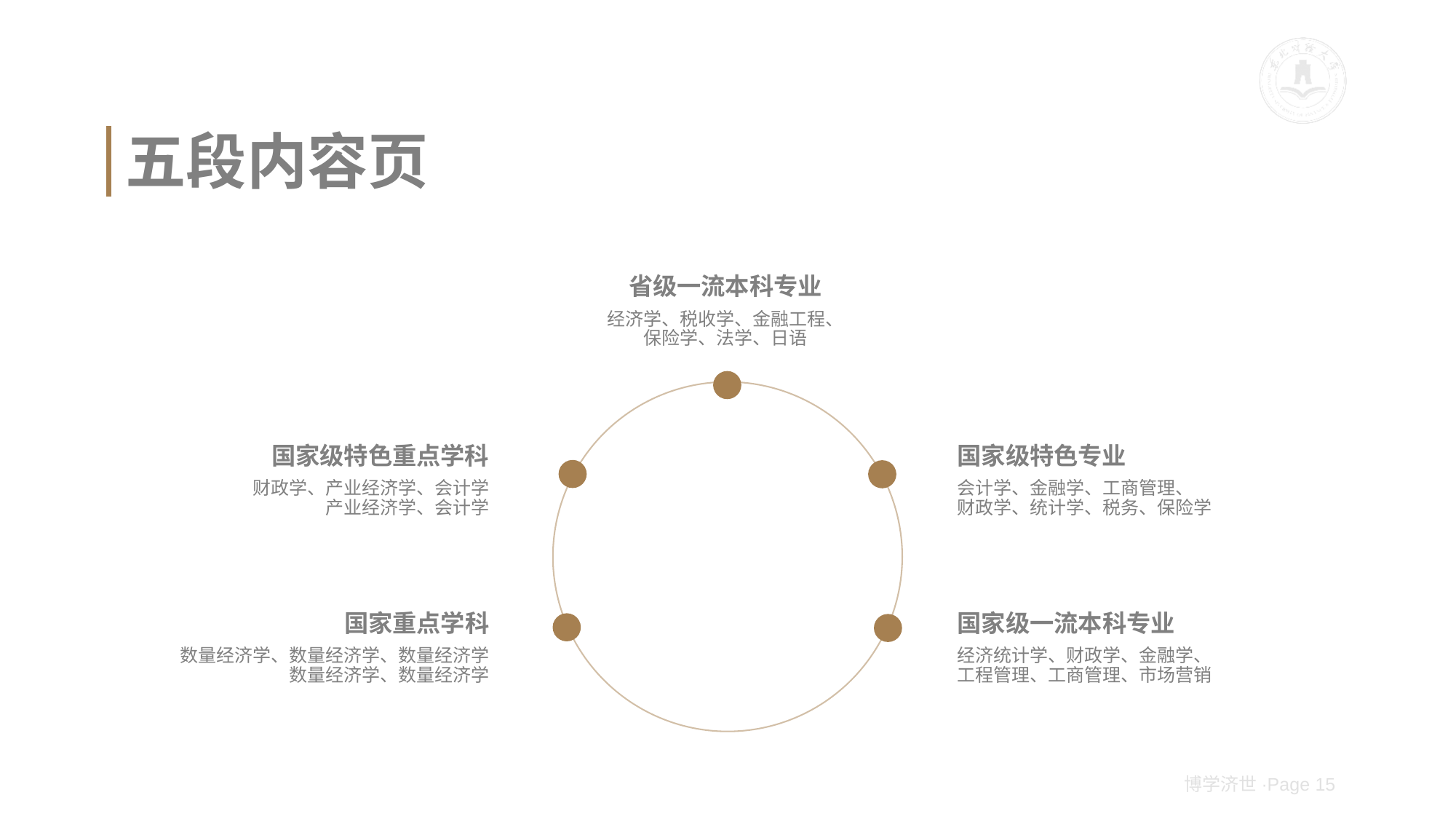

# 五段内容页
省级一流本科专业
经济学、税收学、金融工程、
保险学、法学、日语

国家级特色重点学科
国家级特色专业

财政学、产业经济学、会计学
产业经济学、会计学

会计学、金融学、工商管理、
财政学、统计学、税务、保险学
国家重点学科
国家级一流本科专业

数量经济学、数量经济学、数量经济学
数量经济学、数量经济学
经济统计学、财政学、金融学、
工程管理、工商管理、市场营销
博学济世·Page 15